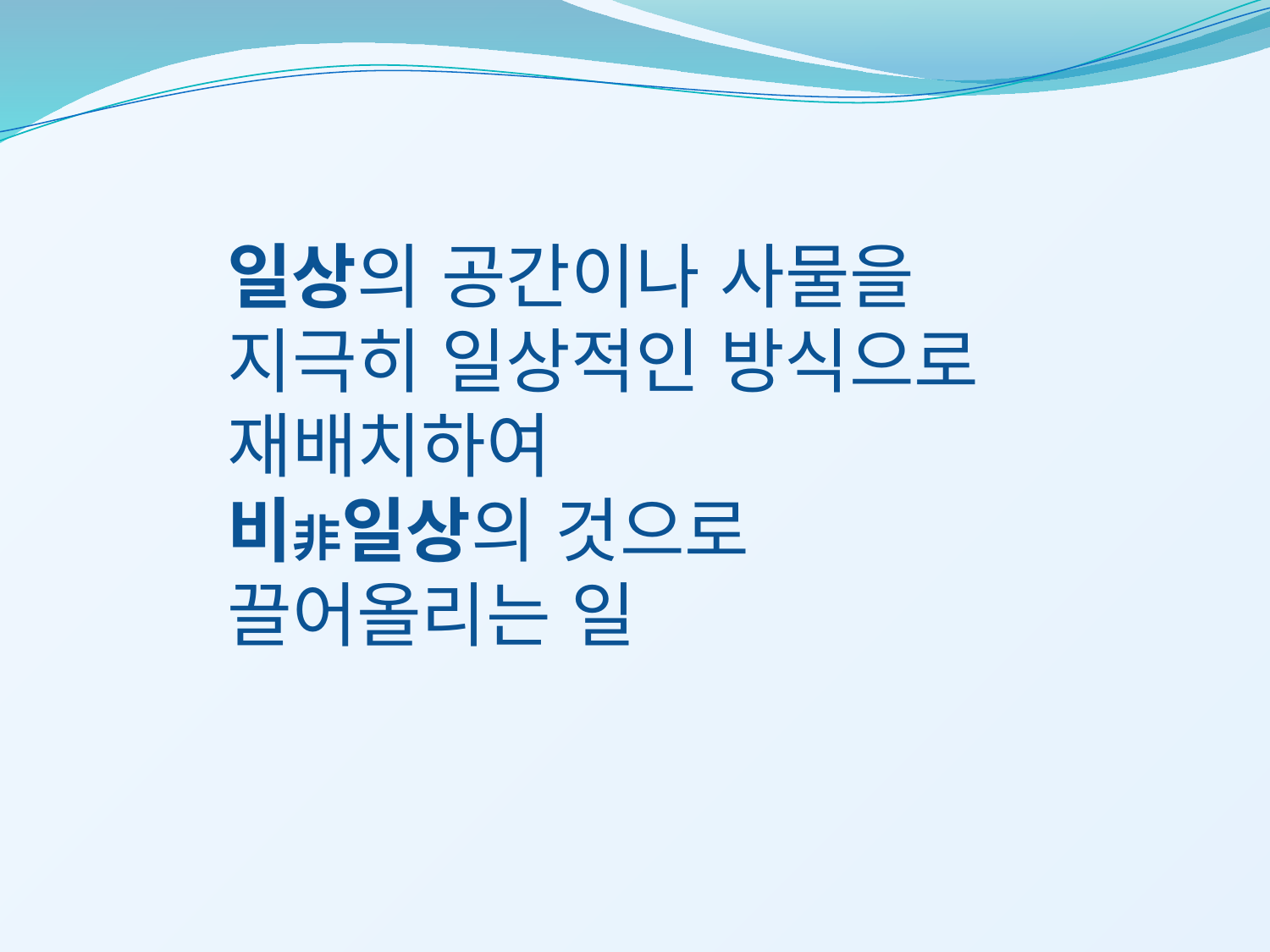

일상의 공간이나 사물을
지극히 일상적인 방식으로
재배치하여
비非일상의 것으로
끌어올리는 일